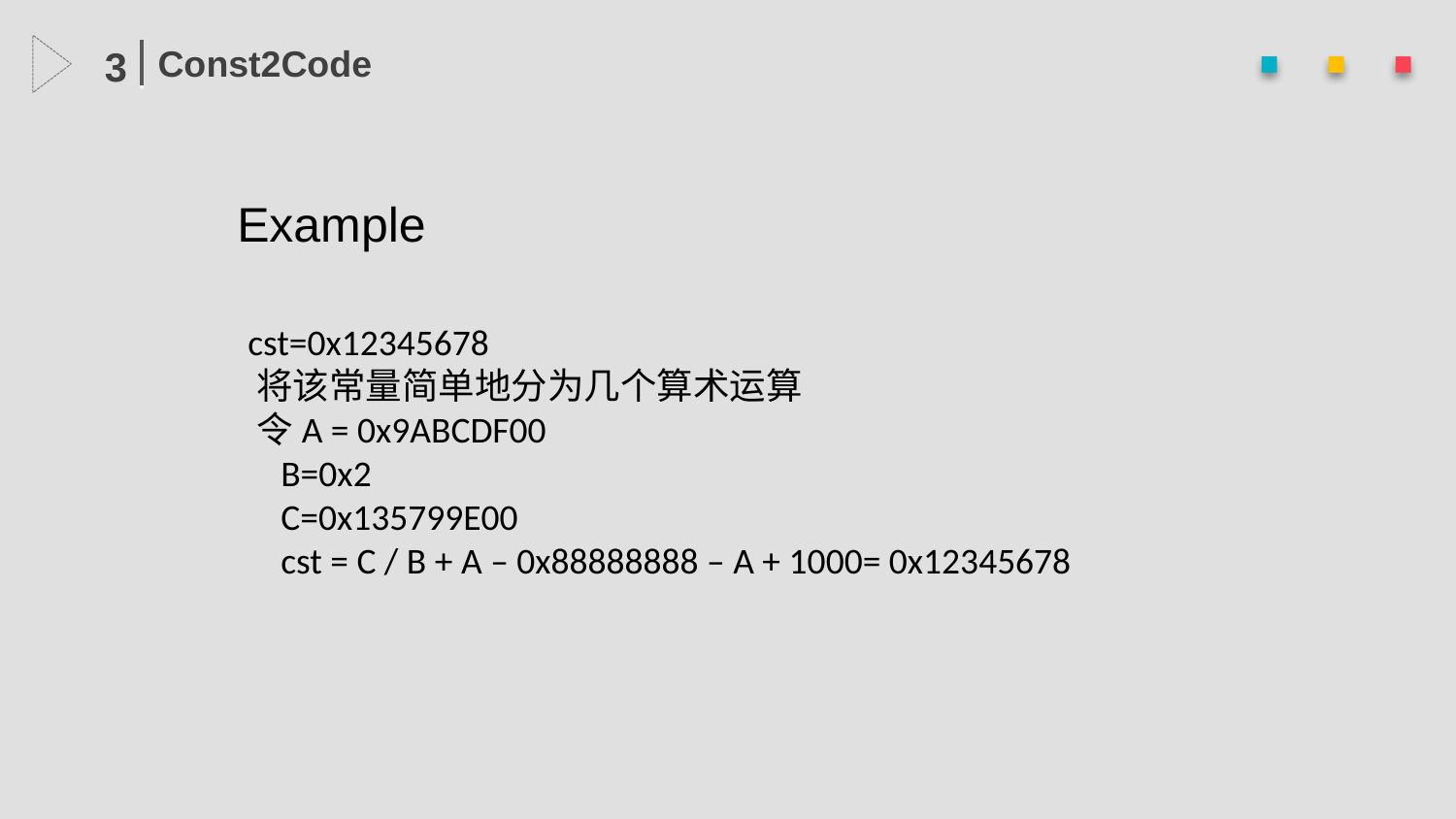

· · ·

Const2Code
3

         Example
    cst=0x12345678
    将该常量简单地分为几个算术运算
    令A = 0x9ABCDF00
        B=0x2
        C=0x135799E00
        cst = C / B + A – 0x88888888 – A + 1000= 0x12345678